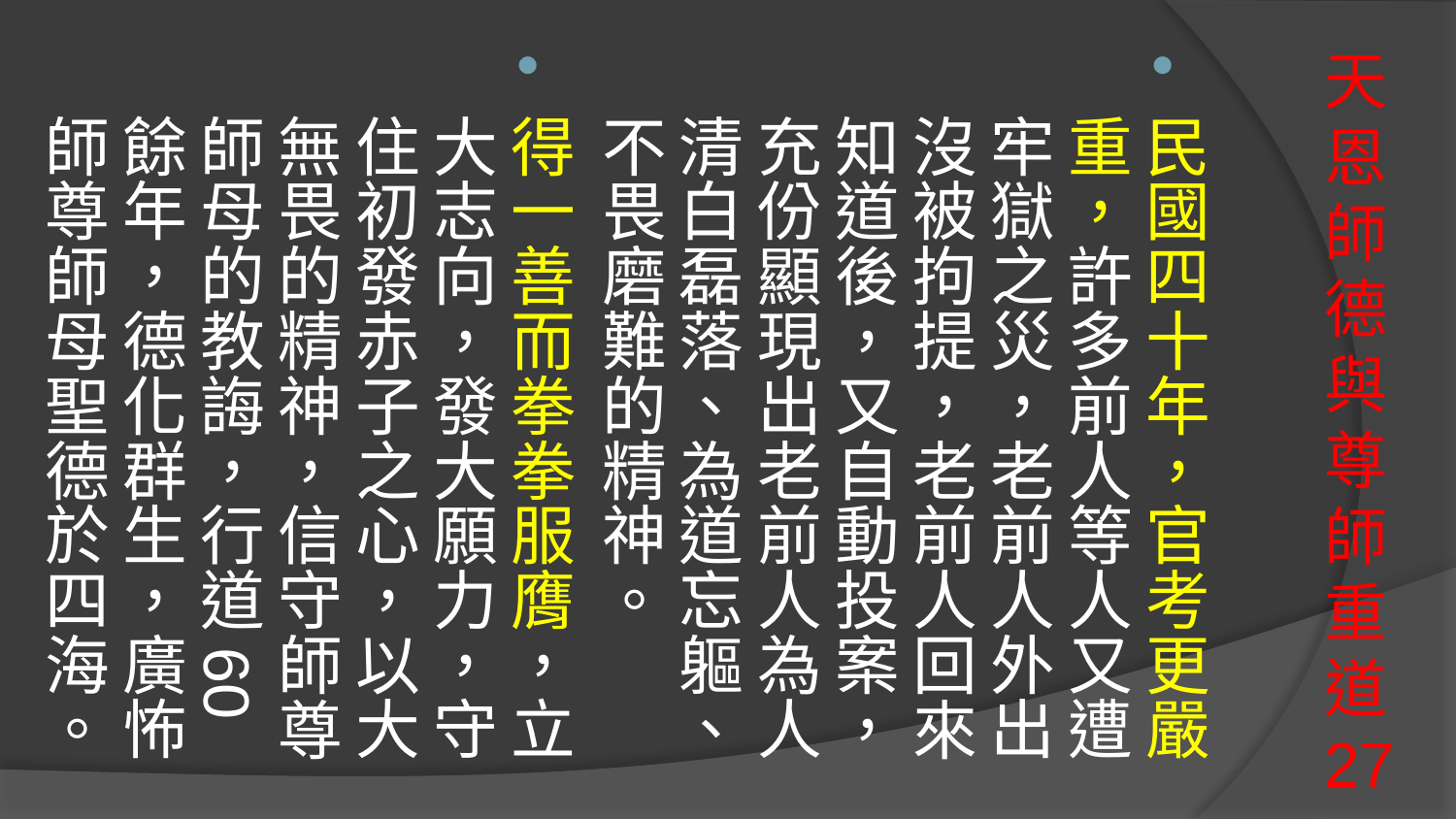

# 天恩師德與尊師重道 27
民國四十年，官考更嚴重，許多前人等人又遭牢獄之災，老前人外出沒被拘提，老前人回來知道後，又自動投案，充份顯現出老前人為人清白磊落、為道忘軀、不畏磨難的精神。
得一善而拳拳服膺，立大志向，發大願力，守住初發赤子之心，以大無畏的精神，信守師尊師母的教誨，行道60餘年，德化群生，廣怖師尊師母聖德於四海。